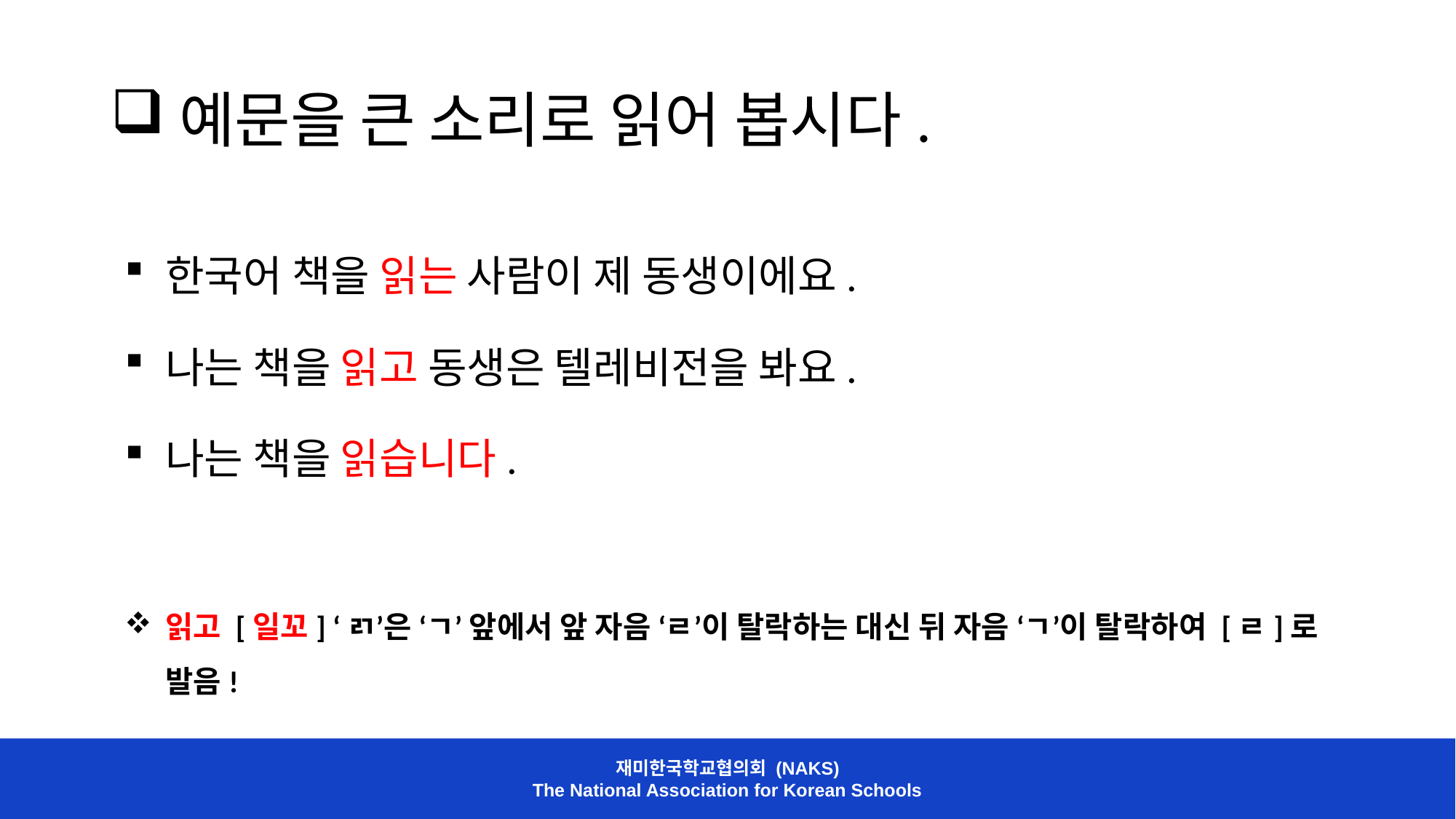

# 예문을 큰 소리로 읽어 봅시다.
한국어 책을 읽는 사람이 제 동생이에요.
나는 책을 읽고 동생은 텔레비전을 봐요.
나는 책을 읽습니다.

읽고 [일꼬] ‘ㄺ’은 ‘ㄱ’ 앞에서 앞 자음 ‘ㄹ’이 탈락하는 대신 뒤 자음 ‘ㄱ’이 탈락하여 [ㄹ]로 발음!

재미한국학교협의회 (NAKS)
The National Association for Korean Schools